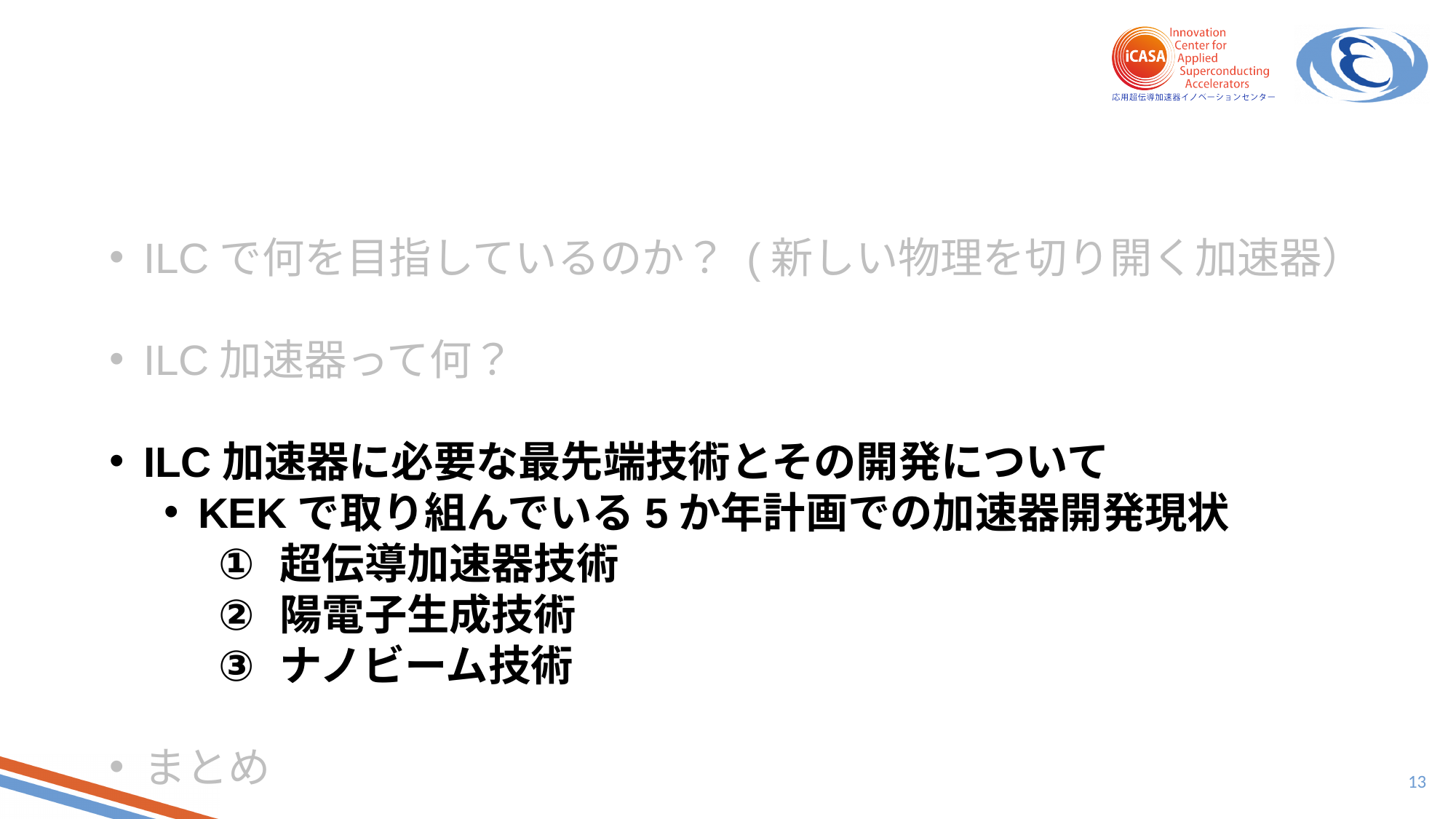

ILCで何を目指しているのか？ (新しい物理を切り開く加速器）

ILC加速器って何？

ILC加速器に必要な最先端技術とその開発について
KEKで取り組んでいる5か年計画での加速器開発現状
超伝導加速器技術
陽電子生成技術
ナノビーム技術

まとめ
13